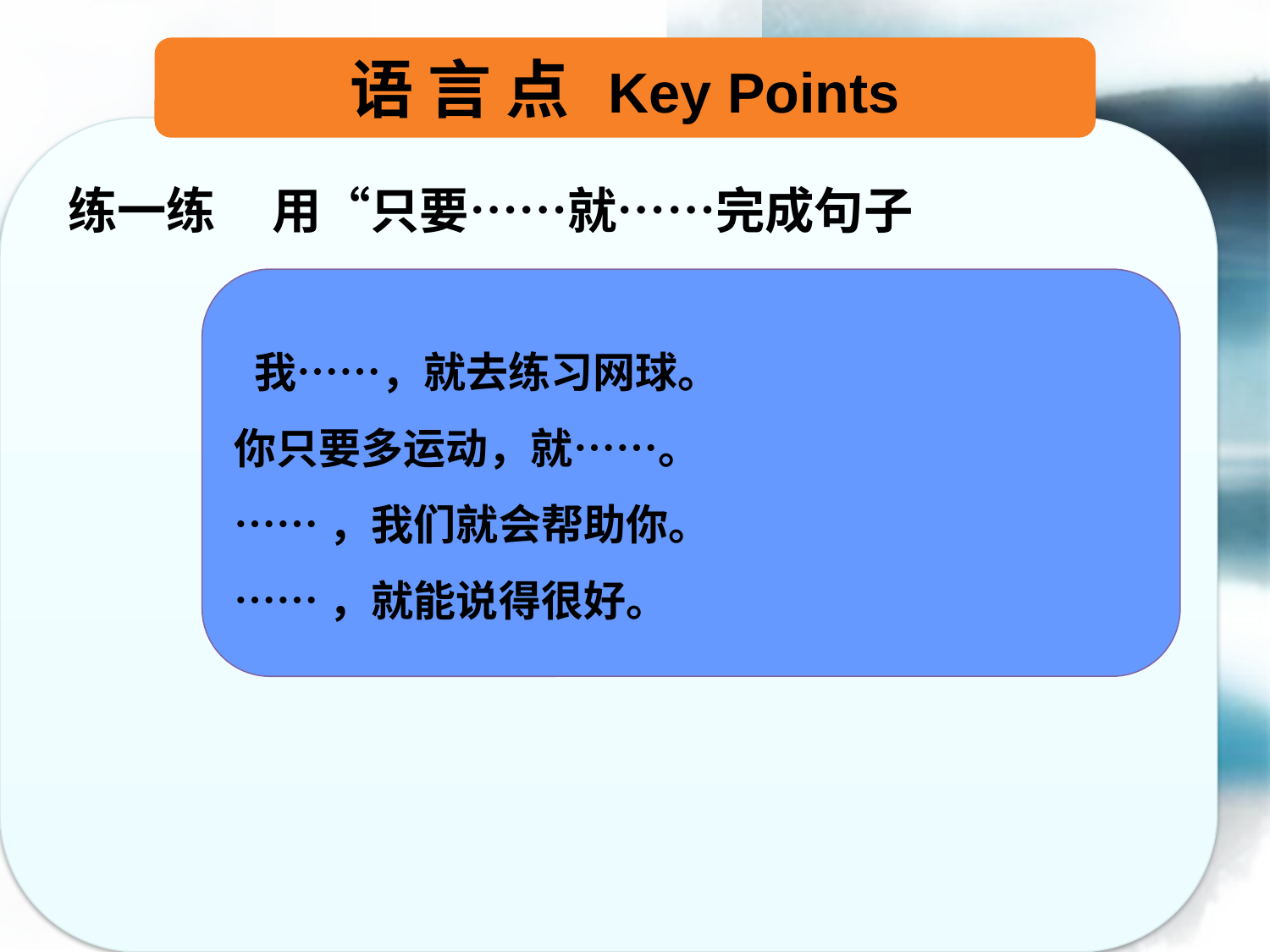

语 言 点  Key Points

练一练     用“只要……就……完成句子
 我……，就去练习网球。
你只要多运动，就……。
……，我们就会帮助你。
……，就能说得很好。